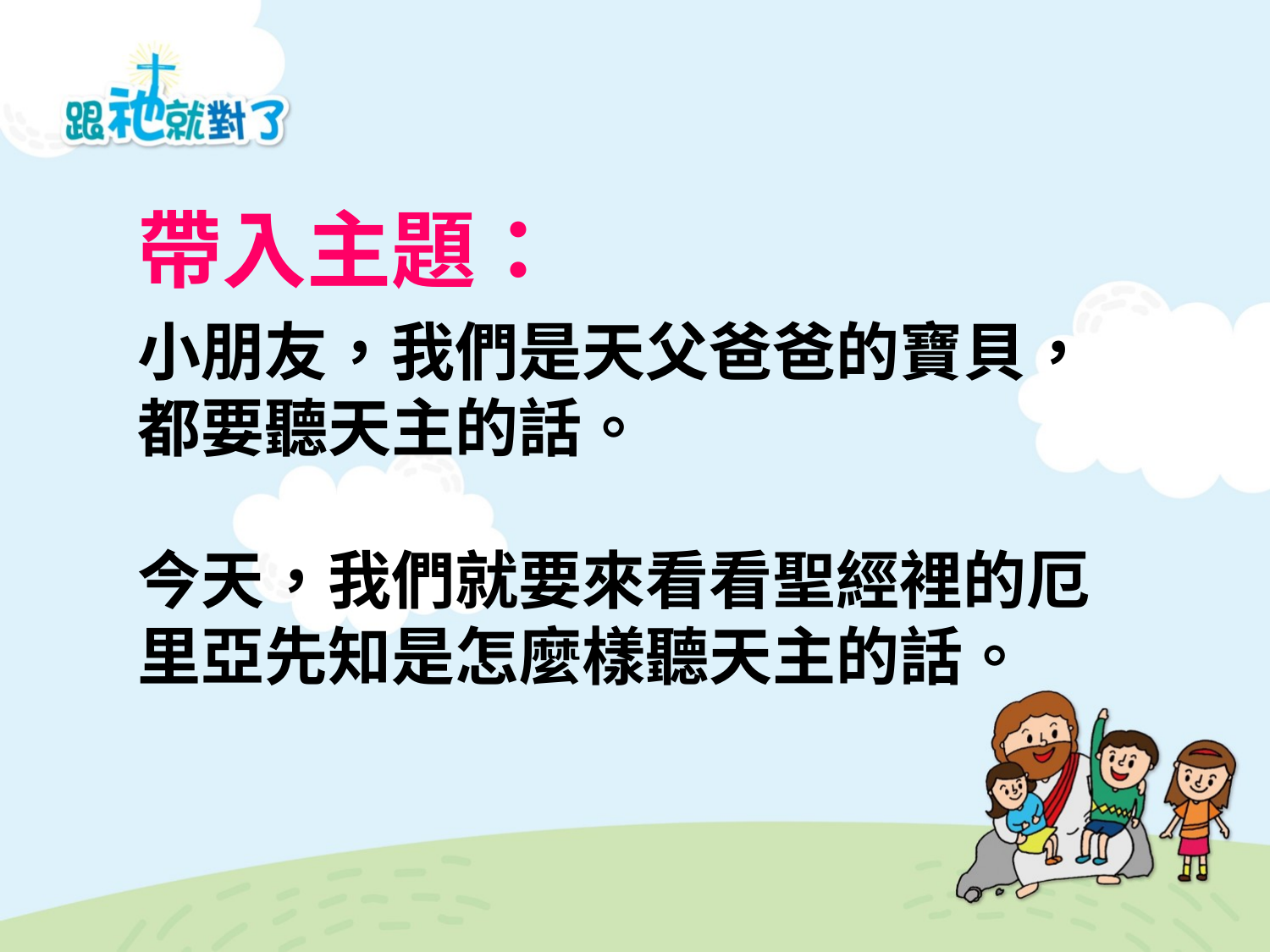

帶入主題：
小朋友，我們是天父爸爸的寶貝，都要聽天主的話。

今天，我們就要來看看聖經裡的厄里亞先知是怎麼樣聽天主的話。